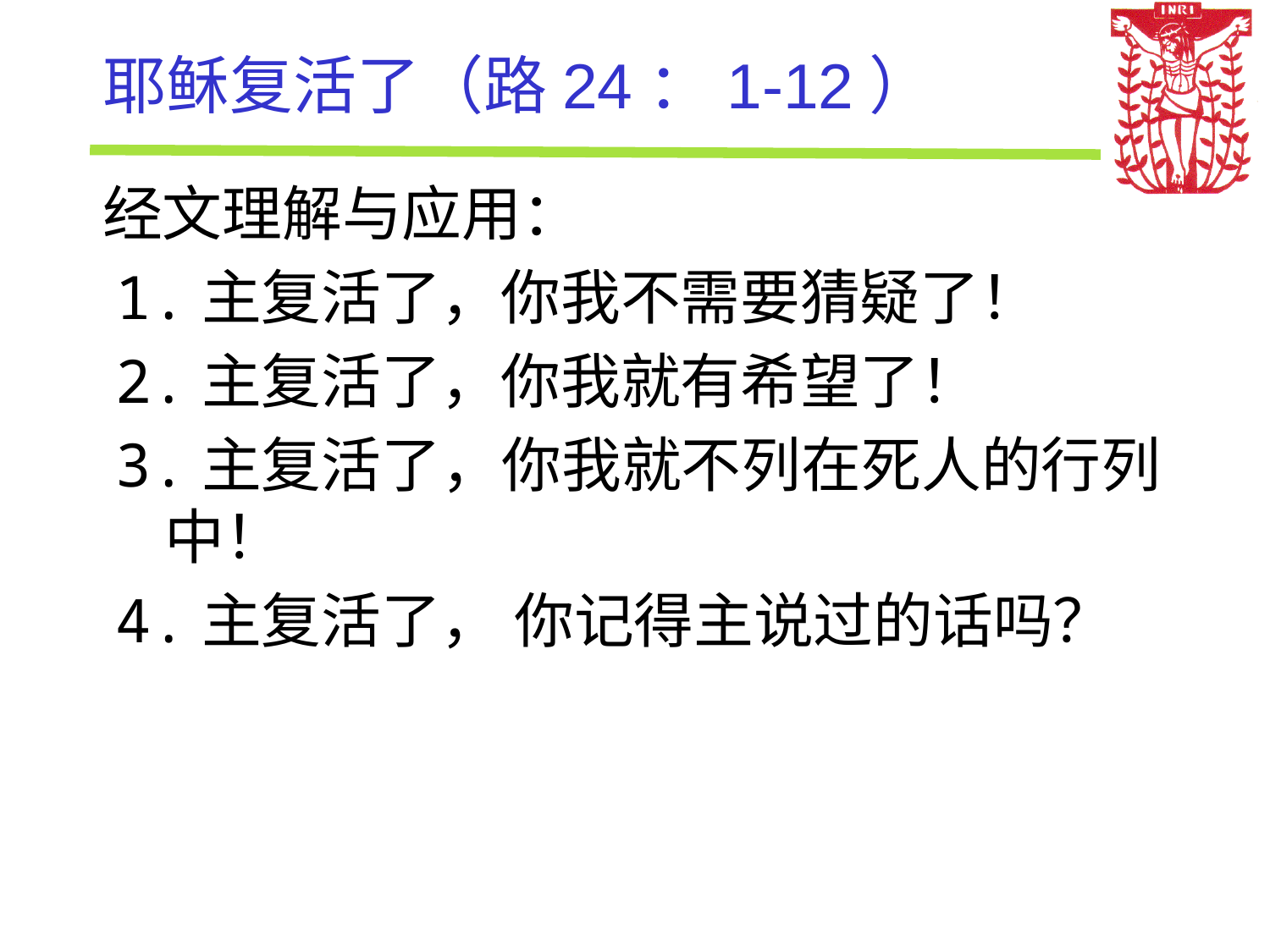

# 耶稣复活了（路24：1-12）
经文理解与应用：
1.主复活了，你我不需要猜疑了！
2.主复活了，你我就有希望了！
3.主复活了，你我就不列在死人的行列中！
4.主复活了， 你记得主说过的话吗？